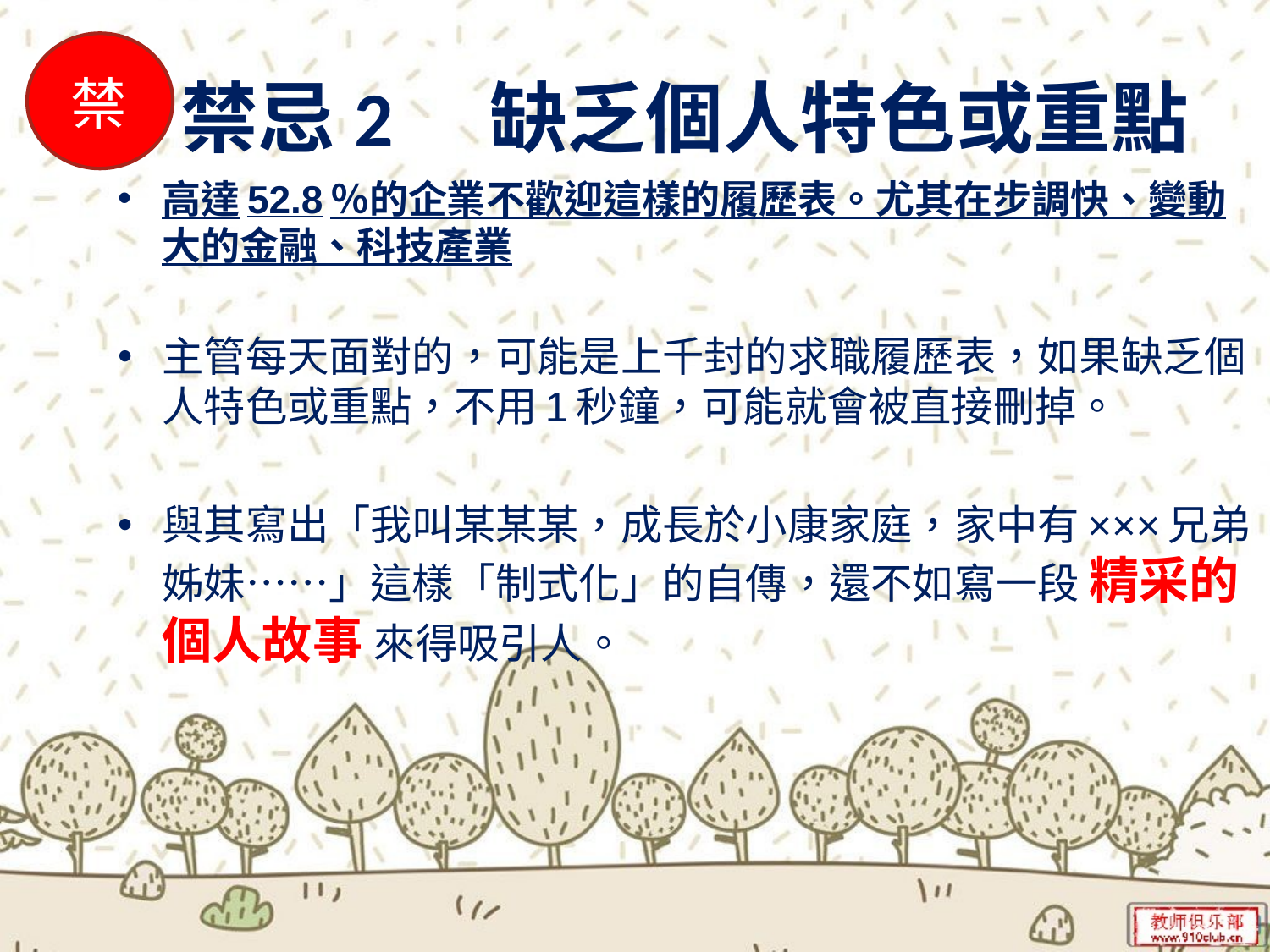

禁
# 禁忌2　缺乏個人特色或重點
高達52.8％的企業不歡迎這樣的履歷表。尤其在步調快、變動大的金融、科技產業

主管每天面對的，可能是上千封的求職履歷表，如果缺乏個人特色或重點，不用1秒鐘，可能就會被直接刪掉。

與其寫出「我叫某某某，成長於小康家庭，家中有×××兄弟姊妹……」這樣「制式化」的自傳，還不如寫一段 精采的個人故事 來得吸引人。